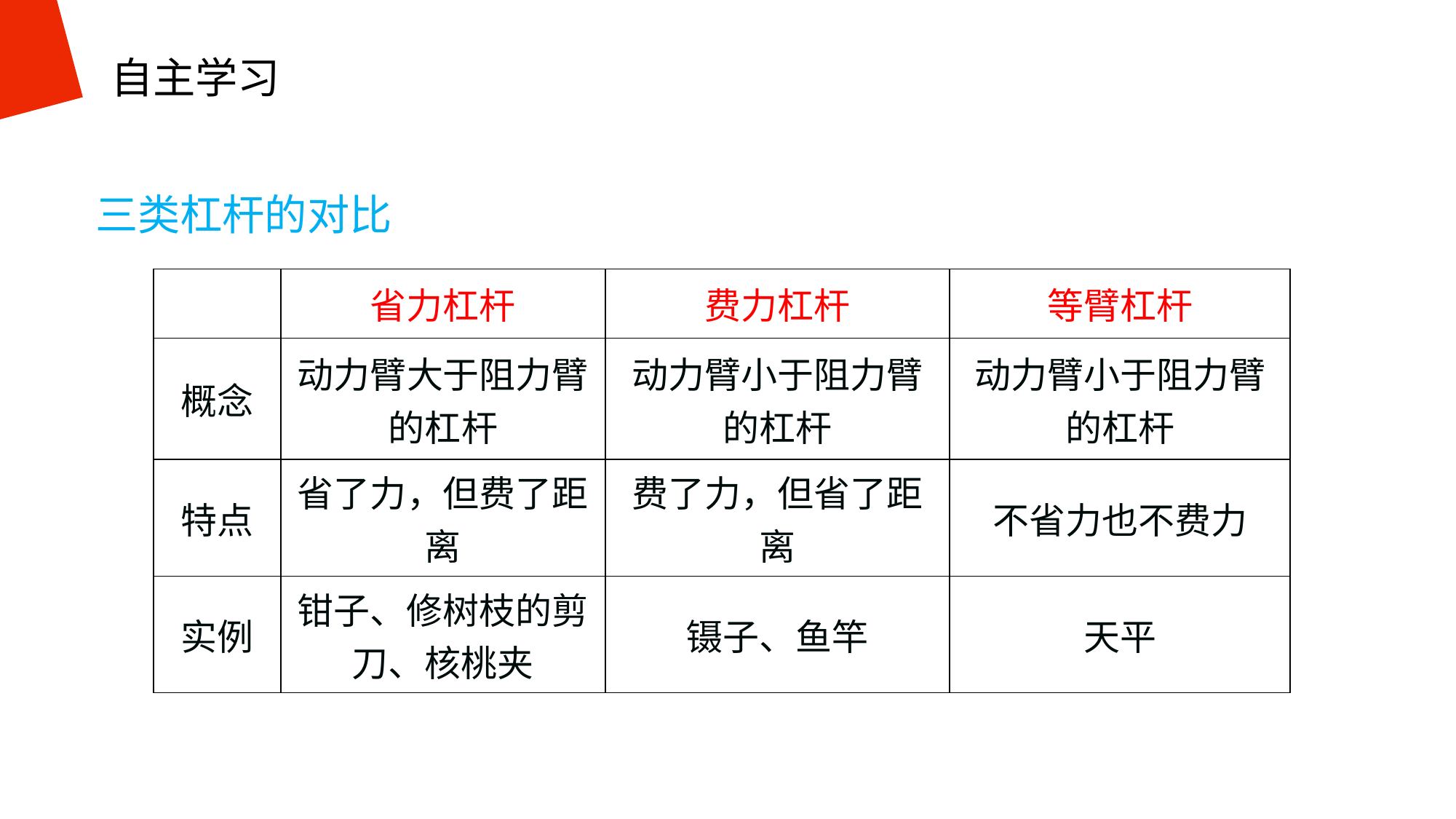

自主学习
三类杠杆的对比
|  | 省力杠杆 | 费力杠杆 | 等臂杠杆 |
| --- | --- | --- | --- |
| 概念 | 动力臂大于阻力臂的杠杆 | 动力臂小于阻力臂的杠杆 | 动力臂小于阻力臂的杠杆 |
| 特点 | 省了力，但费了距离 | 费了力，但省了距离 | 不省力也不费力 |
| 实例 | 钳子、修树枝的剪刀、核桃夹 | 镊子、鱼竿 | 天平 |